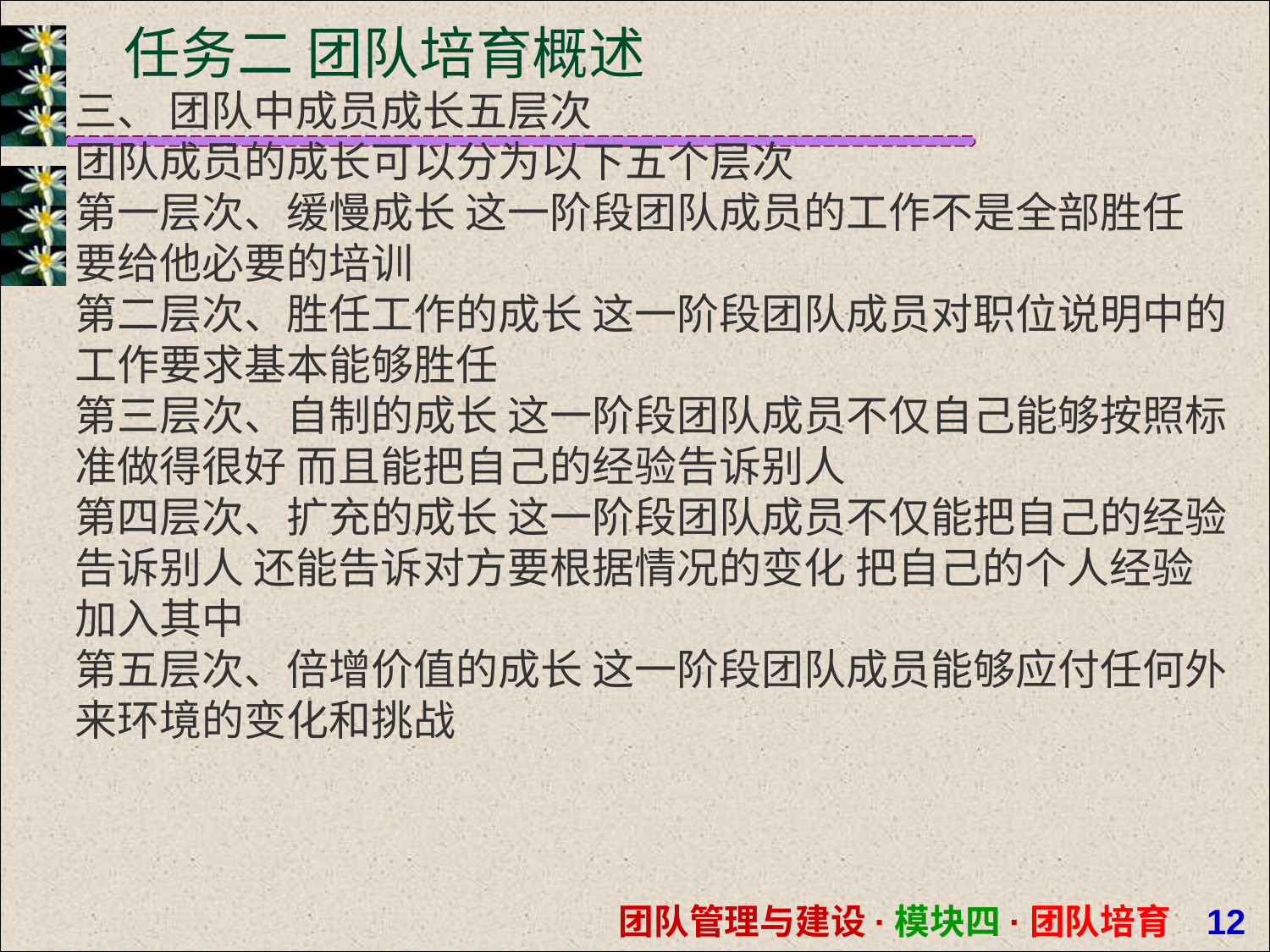

# 任务二 团队培育概述

三、 团队中成员成长五层次
团队成员的成长可以分为以下五个层次
第一层次、缓慢成长 这一阶段团队成员的工作不是全部胜任 要给他必要的培训
第二层次、胜任工作的成长 这一阶段团队成员对职位说明中的 工作要求基本能够胜任
第三层次、自制的成长 这一阶段团队成员不仅自己能够按照标 准做得很好 而且能把自己的经验告诉别人
第四层次、扩充的成长 这一阶段团队成员不仅能把自己的经验 告诉别人 还能告诉对方要根据情况的变化 把自己的个人经验 加入其中
第五层次、倍增价值的成长 这一阶段团队成员能够应付任何外 来环境的变化和挑战

团队管理与建设·模块四·团队培育 12